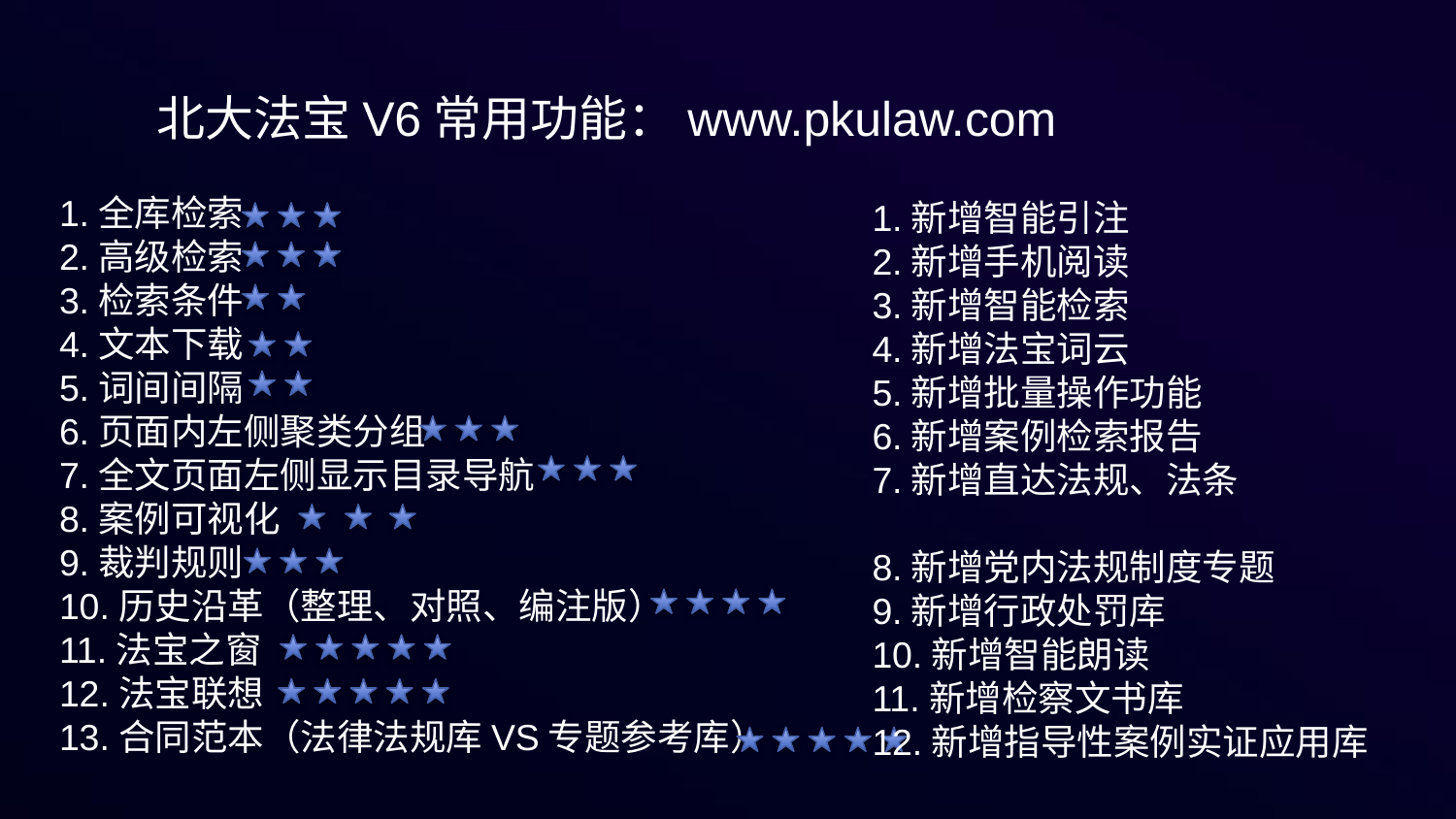

北大法宝V6常用功能：www.pkulaw.com
1.全库检索
2.高级检索
3.检索条件
4.文本下载
5.词间间隔
6.页面内左侧聚类分组
7.全文页面左侧显示目录导航
8.案例可视化
9.裁判规则
10.历史沿革（整理、对照、编注版）
11.法宝之窗
12.法宝联想
13.合同范本（法律法规库VS专题参考库）

1.新增智能引注
2.新增手机阅读
3.新增智能检索
4.新增法宝词云
5.新增批量操作功能
6.新增案例检索报告
7.新增直达法规、法条

8.新增党内法规制度专题
9.新增行政处罚库
10.新增智能朗读
11.新增检察文书库
12.新增指导性案例实证应用库